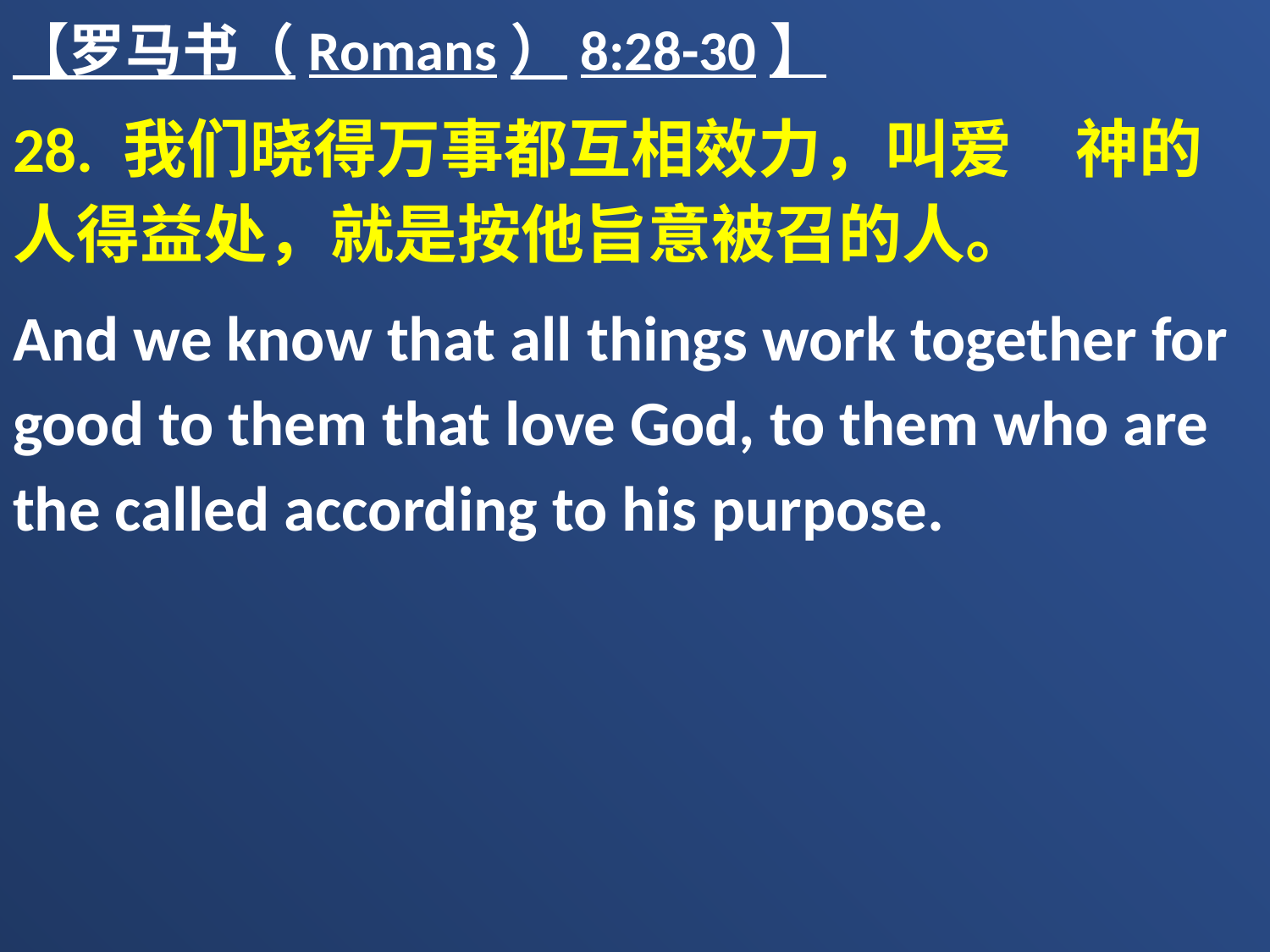

【罗马书（Romans）8:28-30】
28. 我们晓得万事都互相效力，叫爱　神的人得益处，就是按他旨意被召的人。
And we know that all things work together for good to them that love God, to them who are the called according to his purpose.